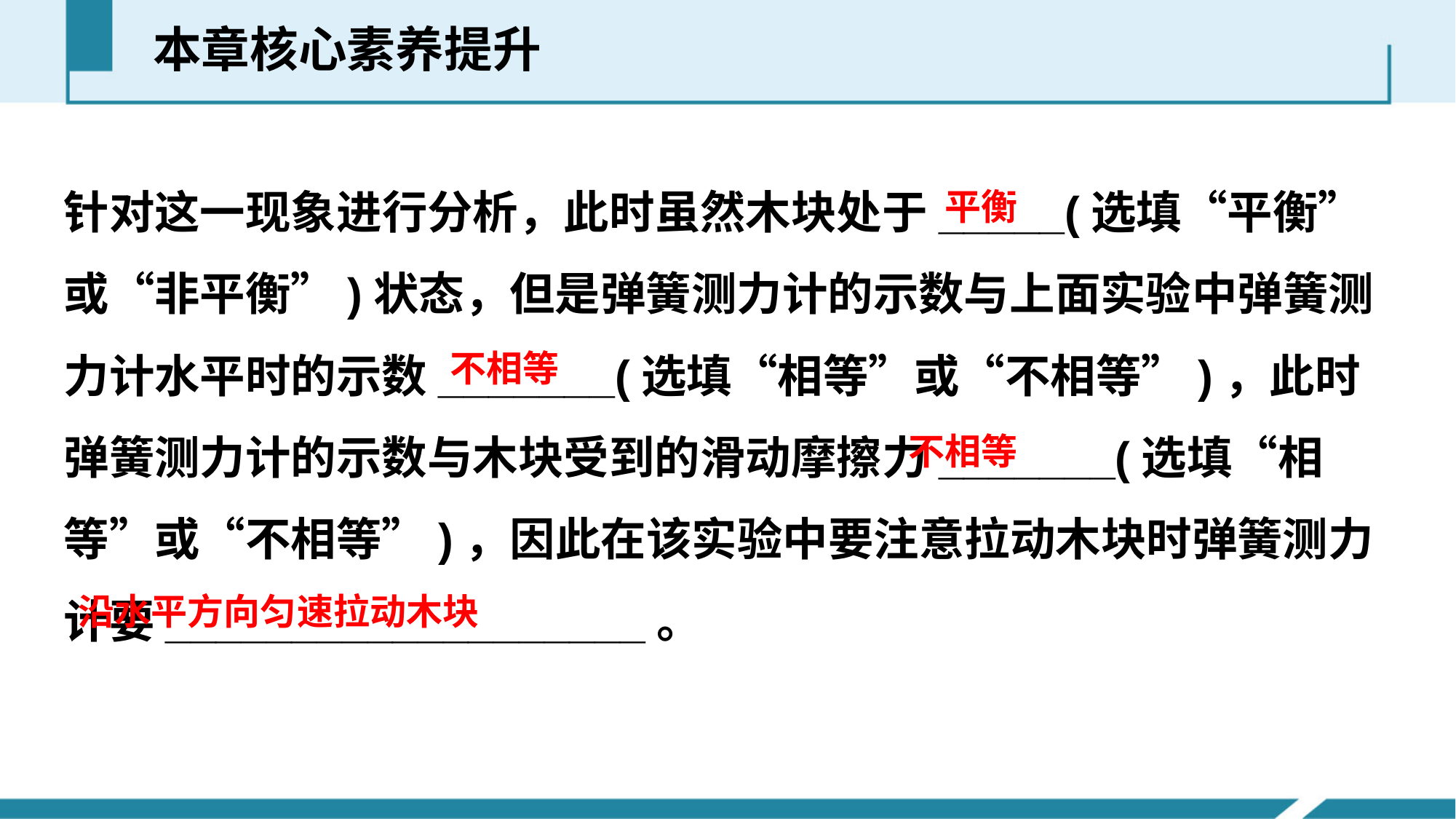

本章核心素养提升
针对这一现象进行分析，此时虽然木块处于_____(选填“平衡”或“非平衡”)状态，但是弹簧测力计的示数与上面实验中弹簧测力计水平时的示数_______(选填“相等”或“不相等”)，此时弹簧测力计的示数与木块受到的滑动摩擦力_______(选填“相等”或“不相等”)，因此在该实验中要注意拉动木块时弹簧测力计要___________________。
平衡
不相等
不相等
沿水平方向匀速拉动木块